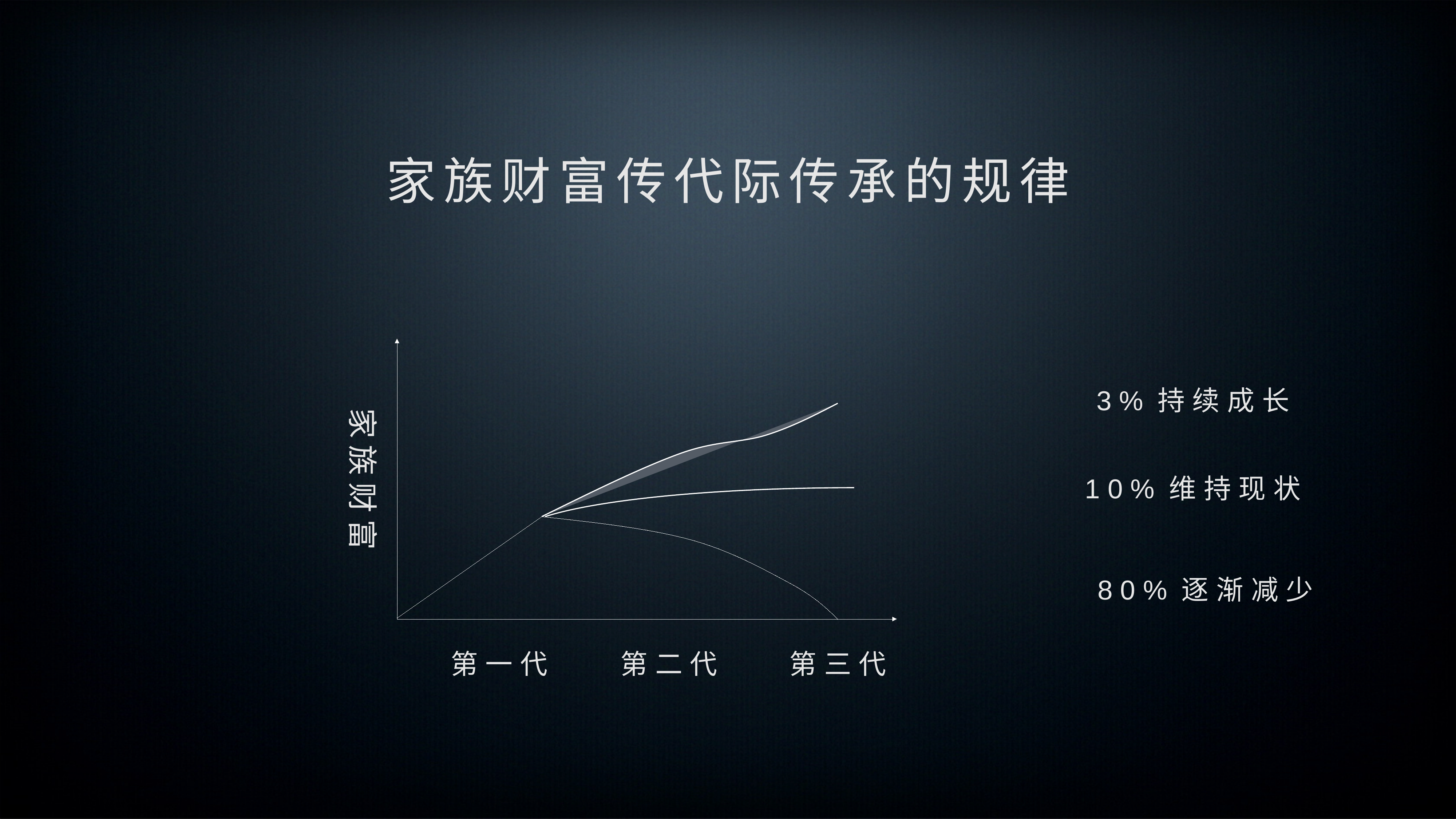

家族财富传代际传承的规律

3%持续成长

家 族 财 富
10%维持现状

80%逐渐减少
第一代
第二代
第三代